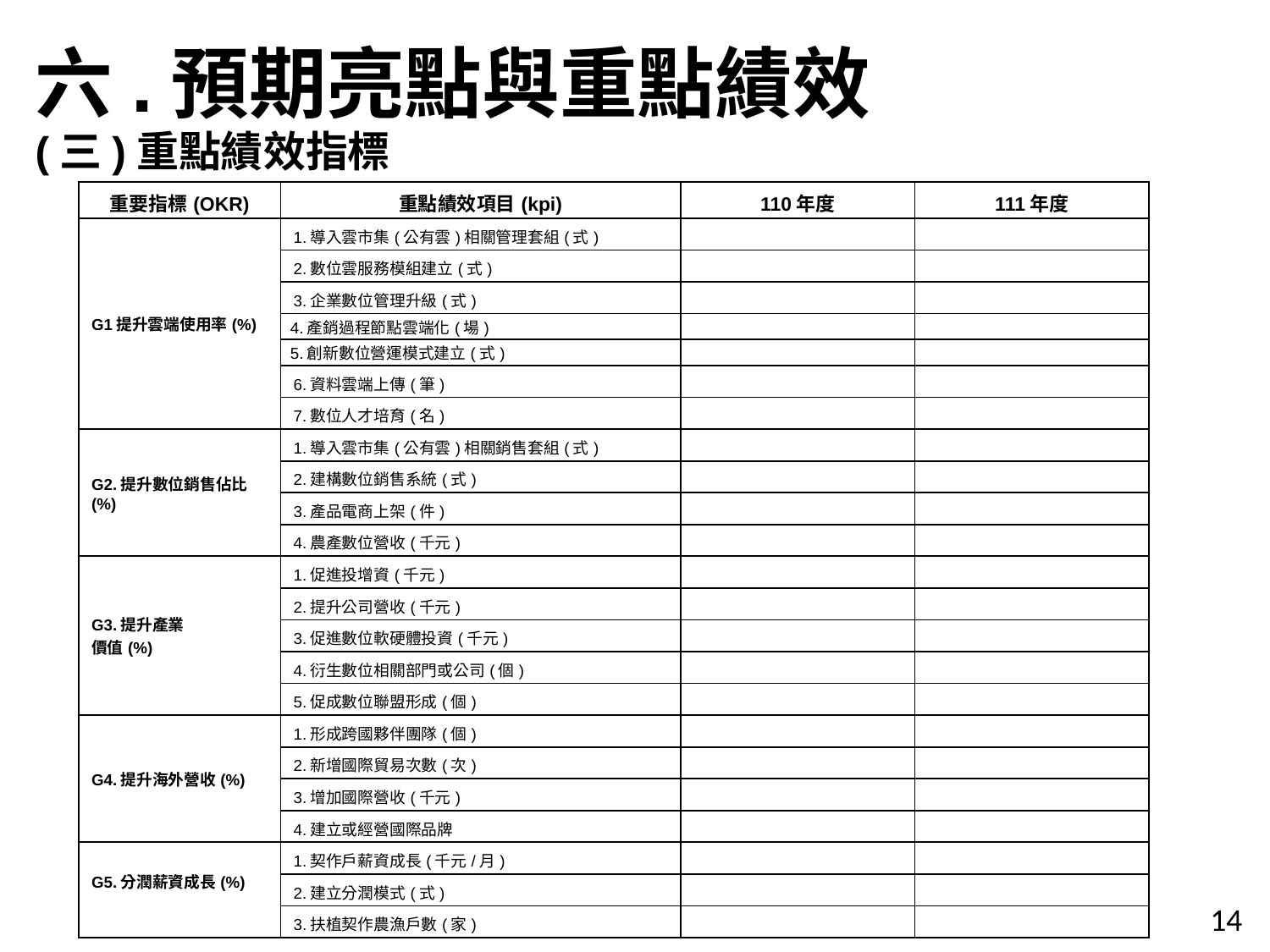

六.預期亮點與重點績效
(三)重點績效指標
| 重要指標(OKR) | 重點績效項目(kpi) | 110年度 | 111年度 |
| --- | --- | --- | --- |
| G1提升雲端使用率(%) | 1.導入雲市集(公有雲)相關管理套組(式) |  |  |
|  | 2.數位雲服務模組建立(式) |  |  |
|  | 3.企業數位管理升級(式) |  |  |
|  | 4.產銷過程節點雲端化(場) |  |  |
|  | 5.創新數位營運模式建立(式) |  |  |
|  | 6.資料雲端上傳(筆) |  |  |
|  | 7.數位人才培育(名) |  |  |
| G2.提升數位銷售佔比(%) | 1.導入雲市集(公有雲)相關銷售套組(式) |  |  |
|  | 2.建構數位銷售系統(式) |  |  |
|  | 3.產品電商上架(件) |  |  |
|  | 4.農產數位營收(千元) |  |  |
| G3.提升產業 價值(%) | 1.促進投增資(千元) |  |  |
|  | 2.提升公司營收(千元) |  |  |
|  | 3.促進數位軟硬體投資(千元) |  |  |
|  | 4.衍生數位相關部門或公司(個) |  |  |
|  | 5.促成數位聯盟形成(個) |  |  |
| G4.提升海外營收(%) | 1.形成跨國夥伴團隊(個) |  |  |
|  | 2.新增國際貿易次數(次) |  |  |
|  | 3.增加國際營收(千元) |  |  |
|  | 4.建立或經營國際品牌 |  |  |
| G5.分潤薪資成長(%) | 1.契作戶薪資成長(千元/月) |  |  |
|  | 2.建立分潤模式(式) |  |  |
|  | 3.扶植契作農漁戶數(家) |  |  |
14